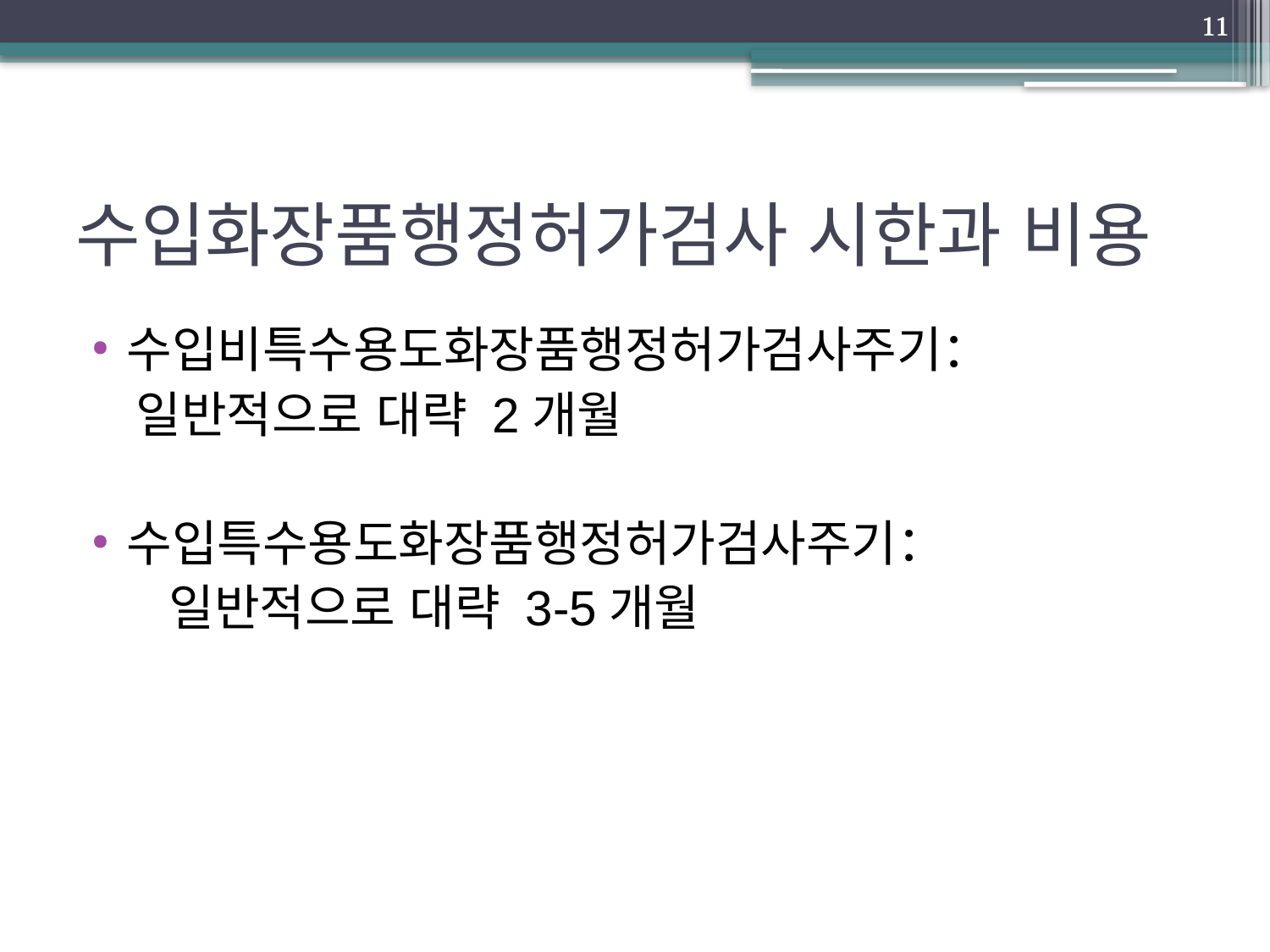

11
# 수입화장품행정허가검사 시한과 비용
수입비특수용도화장품행정허가검사주기：
   일반적으로 대략 2개월

수입특수용도화장품행정허가검사주기：
      일반적으로 대략 3-5개월